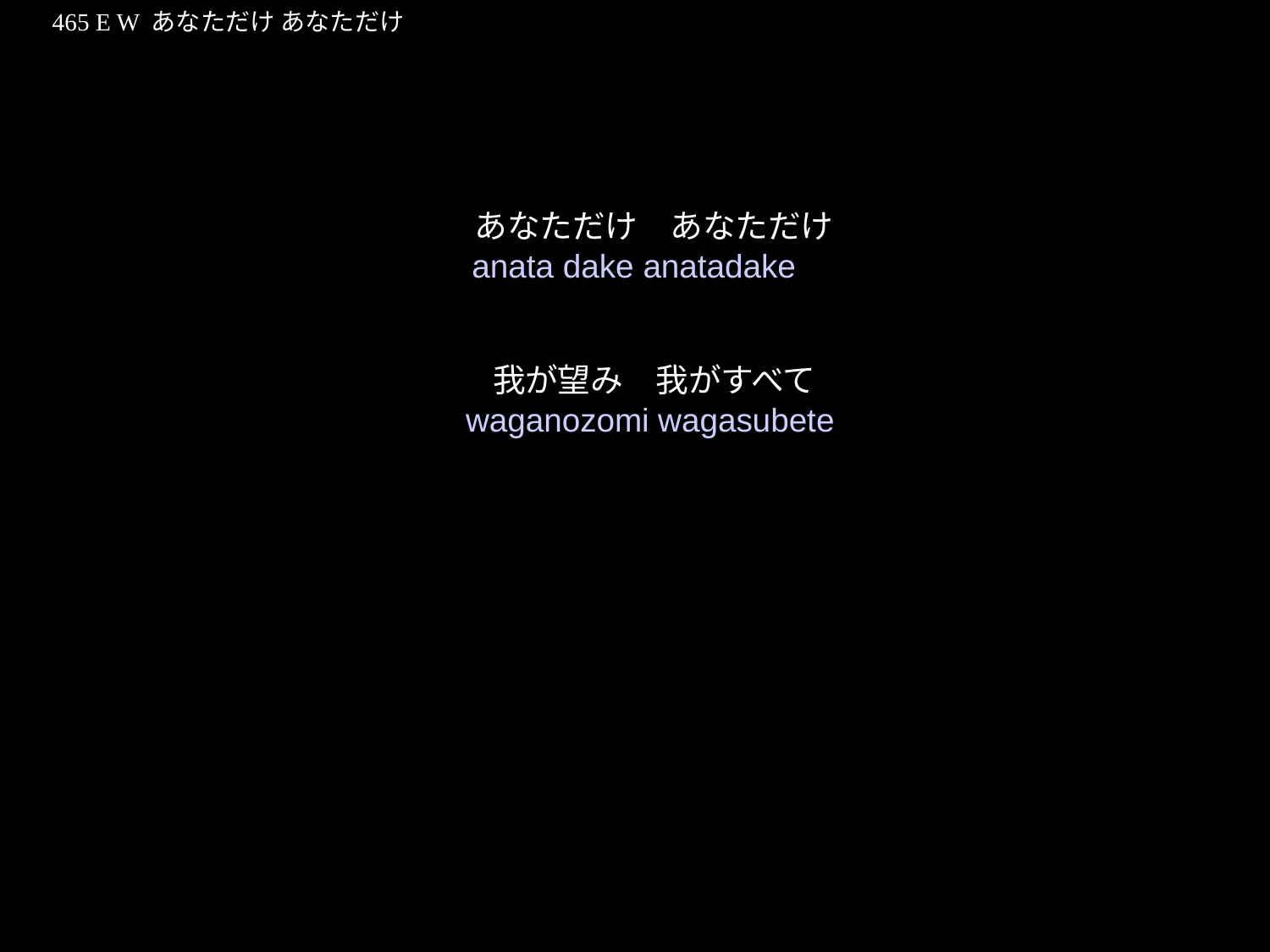

あなただけ
★P
465 E W あなただけ あなただけ
★５

あなただけ　あなただけ

我が望み　我がすべて
　anata dake anatadake

　　waganozomi wagasubete